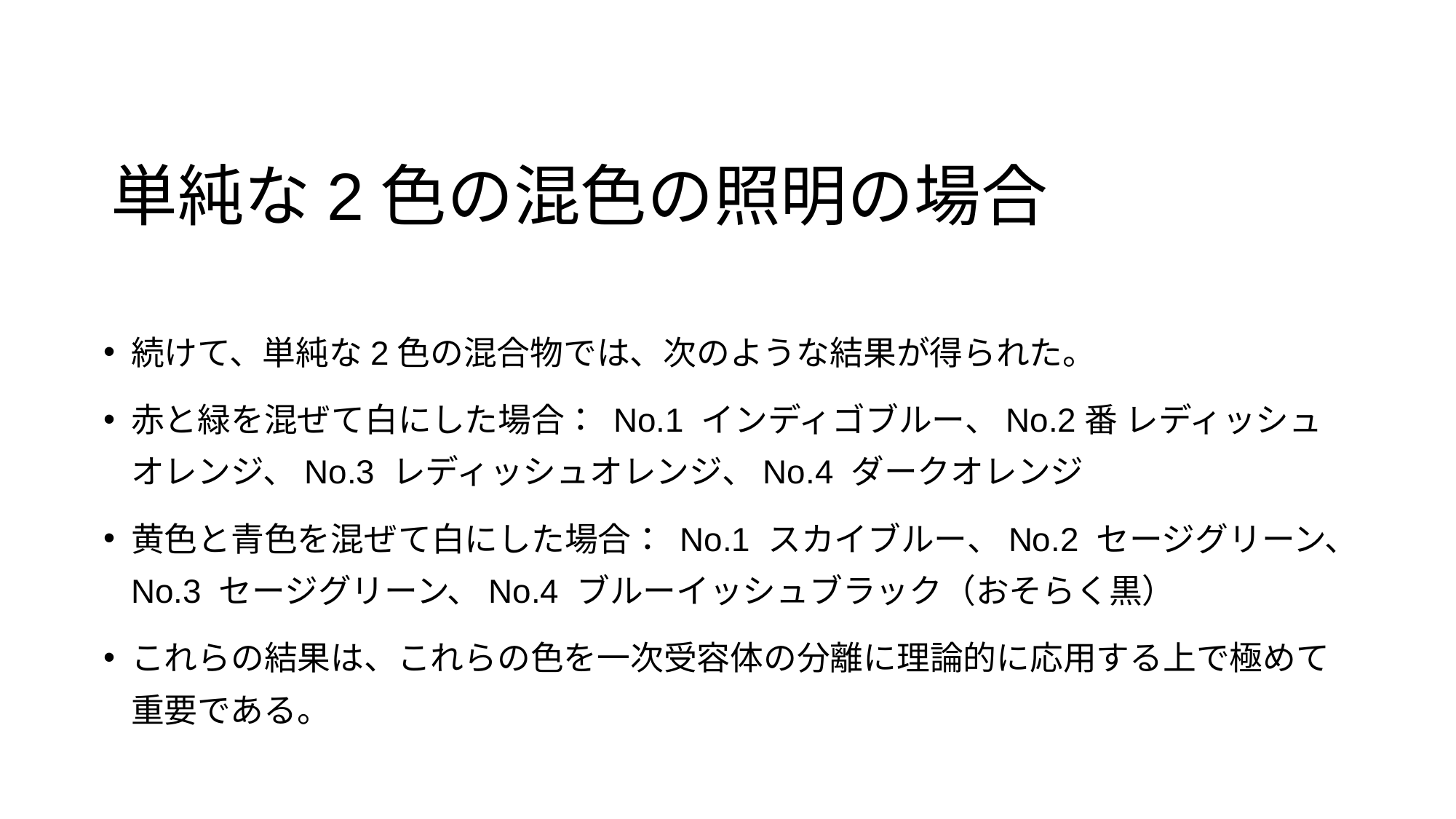

# 単純な2色の混色の照明の場合
続けて、単純な2色の混合物では、次のような結果が得られた。
赤と緑を混ぜて白にした場合： No.1 インディゴブルー、No.2番 レディッシュオレンジ、No.3 レディッシュオレンジ、No.4 ダークオレンジ
黄色と青色を混ぜて白にした場合： No.1 スカイブルー、No.2 セージグリーン、No.3 セージグリーン、No.4 ブルーイッシュブラック（おそらく黒）
これらの結果は、これらの色を一次受容体の分離に理論的に応用する上で極めて重要である。